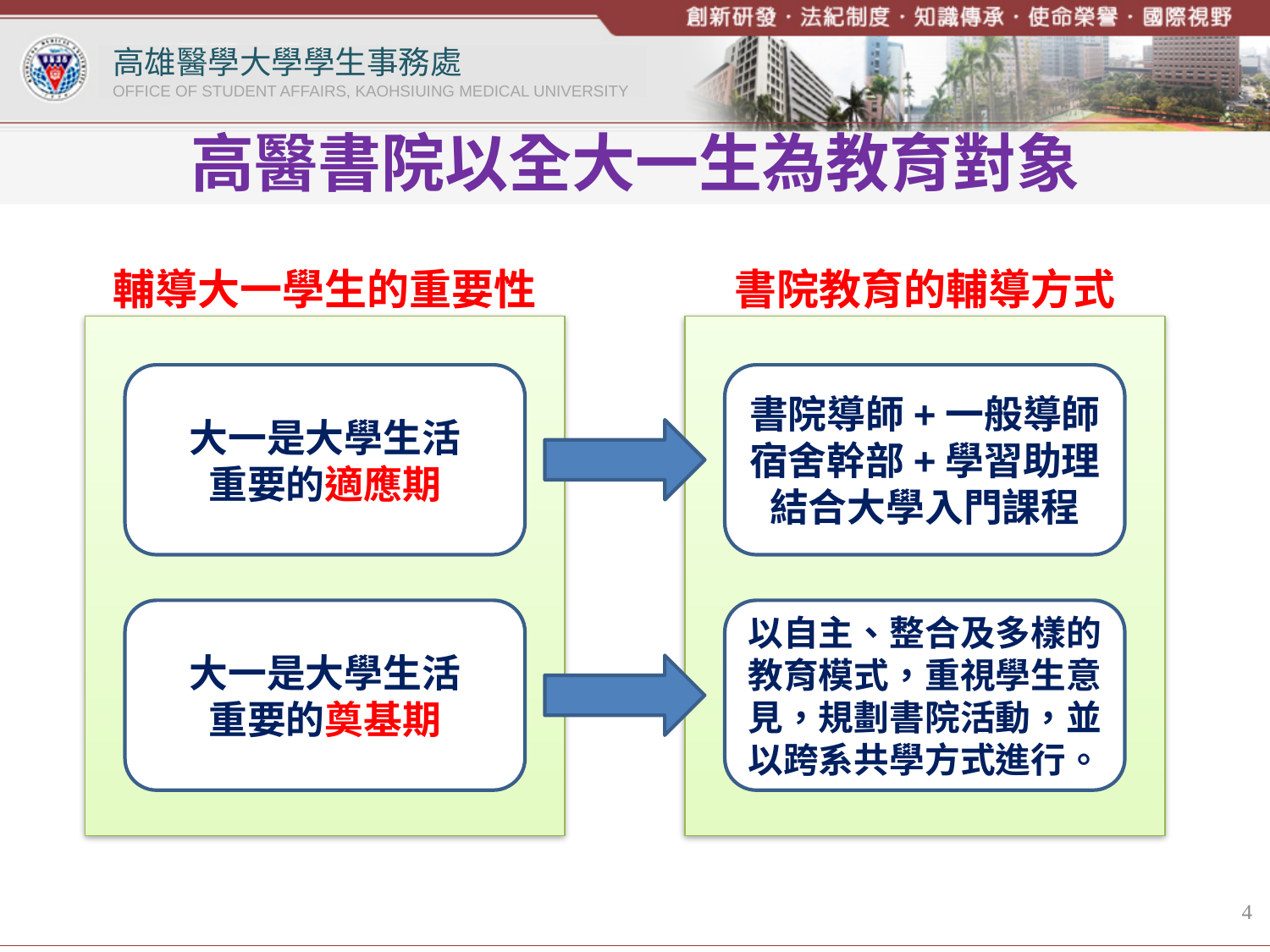

# 高醫書院以全大一生為教育對象
輔導大一學生的重要性
書院教育的輔導方式

大一是大學生活
重要的適應期
書院導師+一般導師
宿舍幹部+學習助理
結合大學入門課程

大一是大學生活
重要的奠基期
以自主、整合及多樣的教育模式，重視學生意見，規劃書院活動，並以跨系共學方式進行。

4